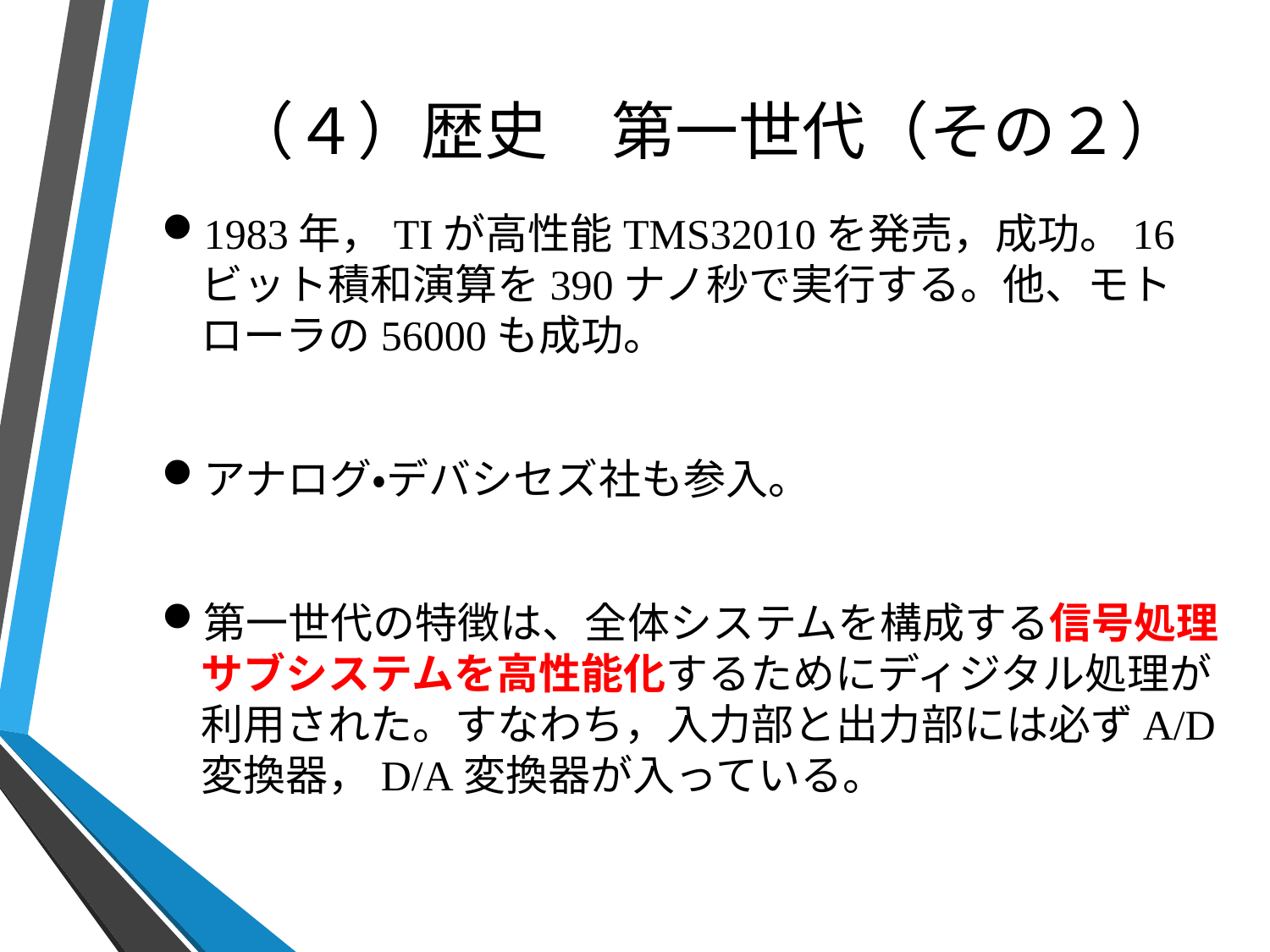

# （４）歴史　第一世代（その２）
1983年，TIが高性能TMS32010を発売，成功。16ビット積和演算を390ナノ秒で実行する。他、モトローラの56000も成功。

アナログ・デバシセズ社も参入。

第一世代の特徴は、全体システムを構成する信号処理サブシステムを高性能化するためにディジタル処理が利用された。すなわち，入力部と出力部には必ずA/D変換器，D/A変換器が入っている。